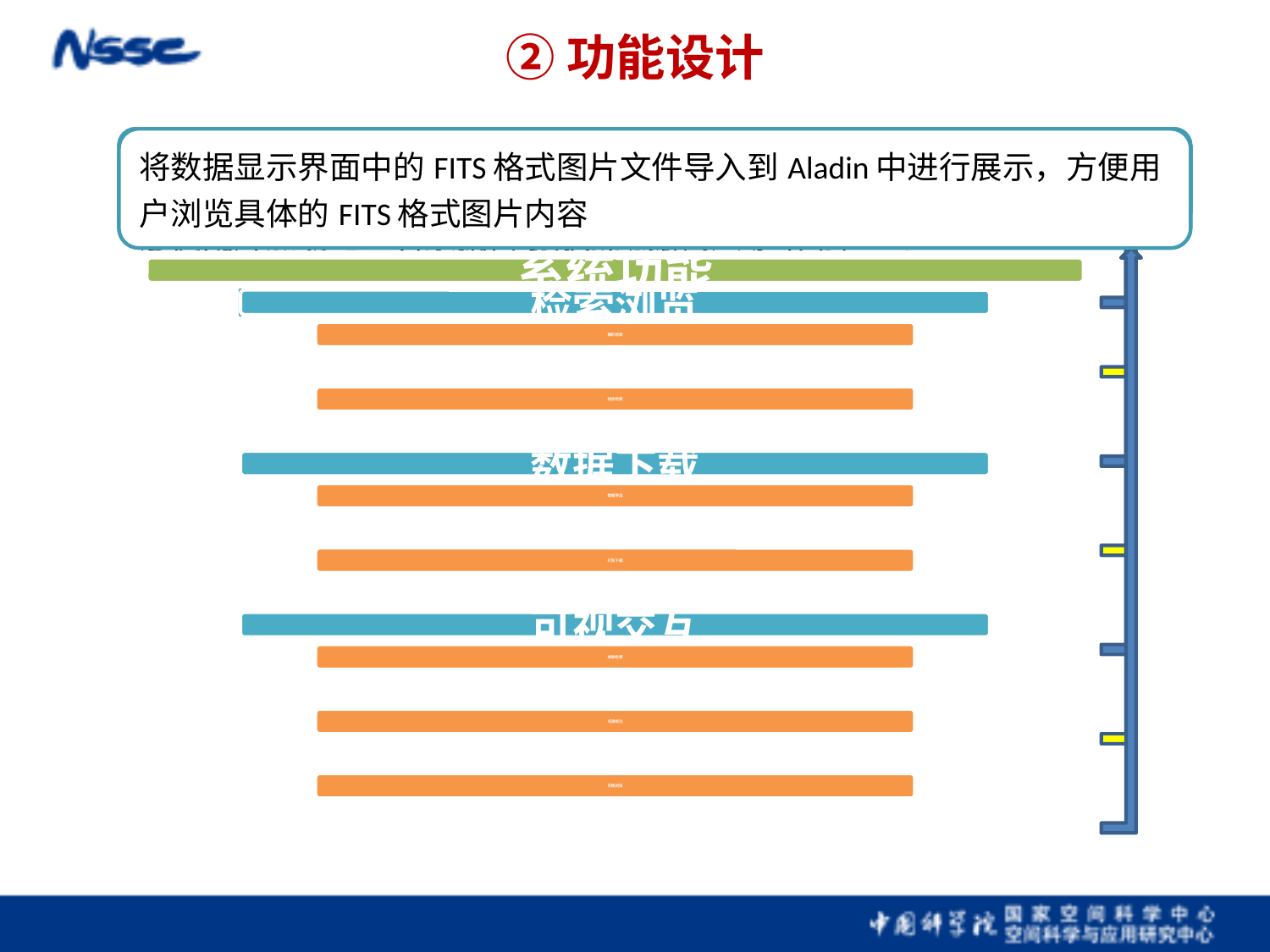

②功能设计

基于赤经、赤纬和检索半径共三项限定条件进行的检索

系统功能
检索浏览
锥形检索
组合检索
数据下载
数据导出
可视交互
关联检索
打包下载
点源标注
可视浏览